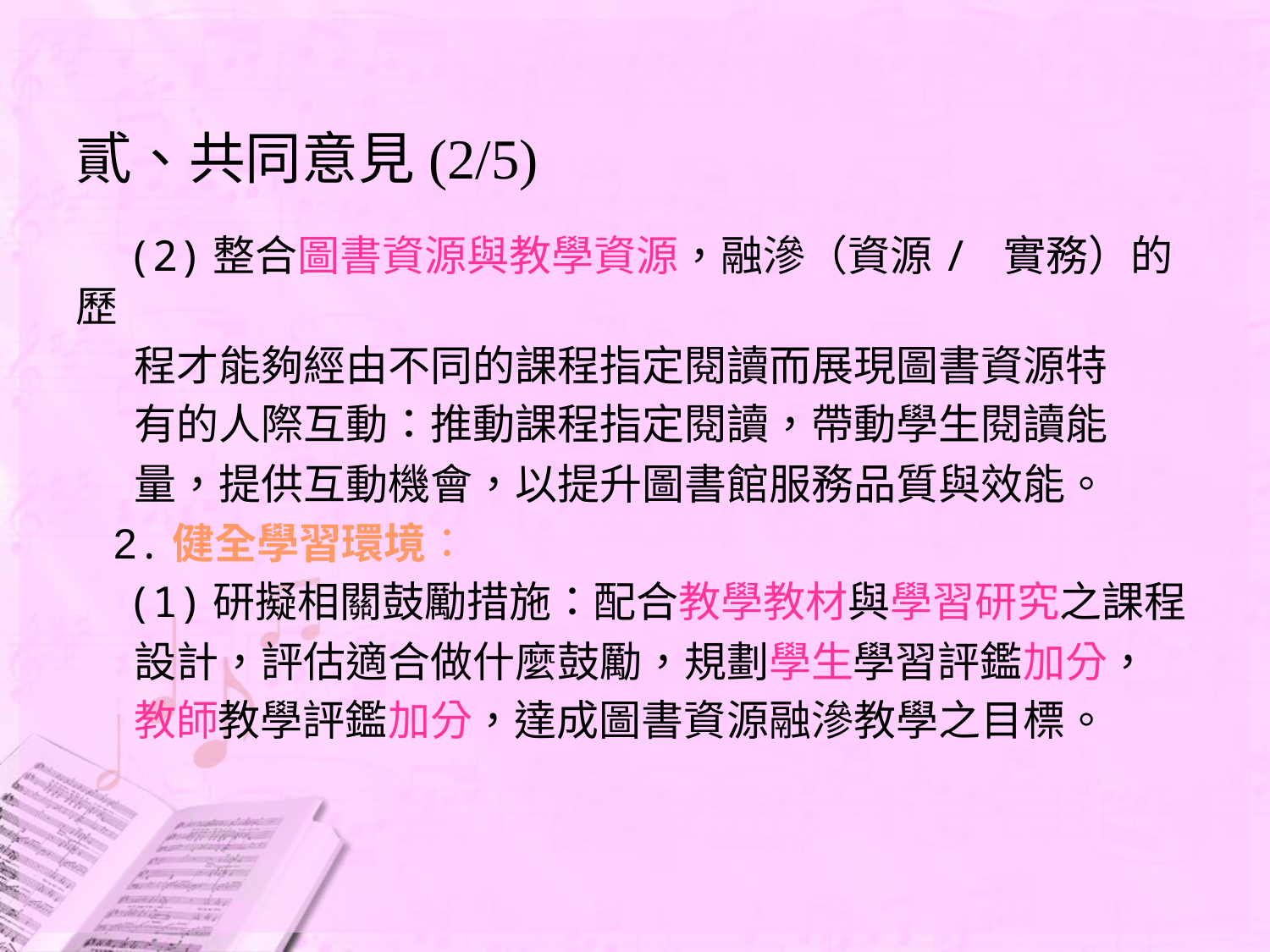

# 貳、共同意見(2/5)
  (2)整合圖書資源與教學資源，融滲（資源/ 實務）的歷
     程才能夠經由不同的課程指定閱讀而展現圖書資源特
     有的人際互動：推動課程指定閱讀，帶動學生閱讀能
     量，提供互動機會，以提升圖書館服務品質與效能。
  2.健全學習環境：
  (1)研擬相關鼓勵措施：配合教學教材與學習研究之課程
     設計，評估適合做什麼鼓勵，規劃學生學習評鑑加分，
     教師教學評鑑加分，達成圖書資源融滲教學之目標。